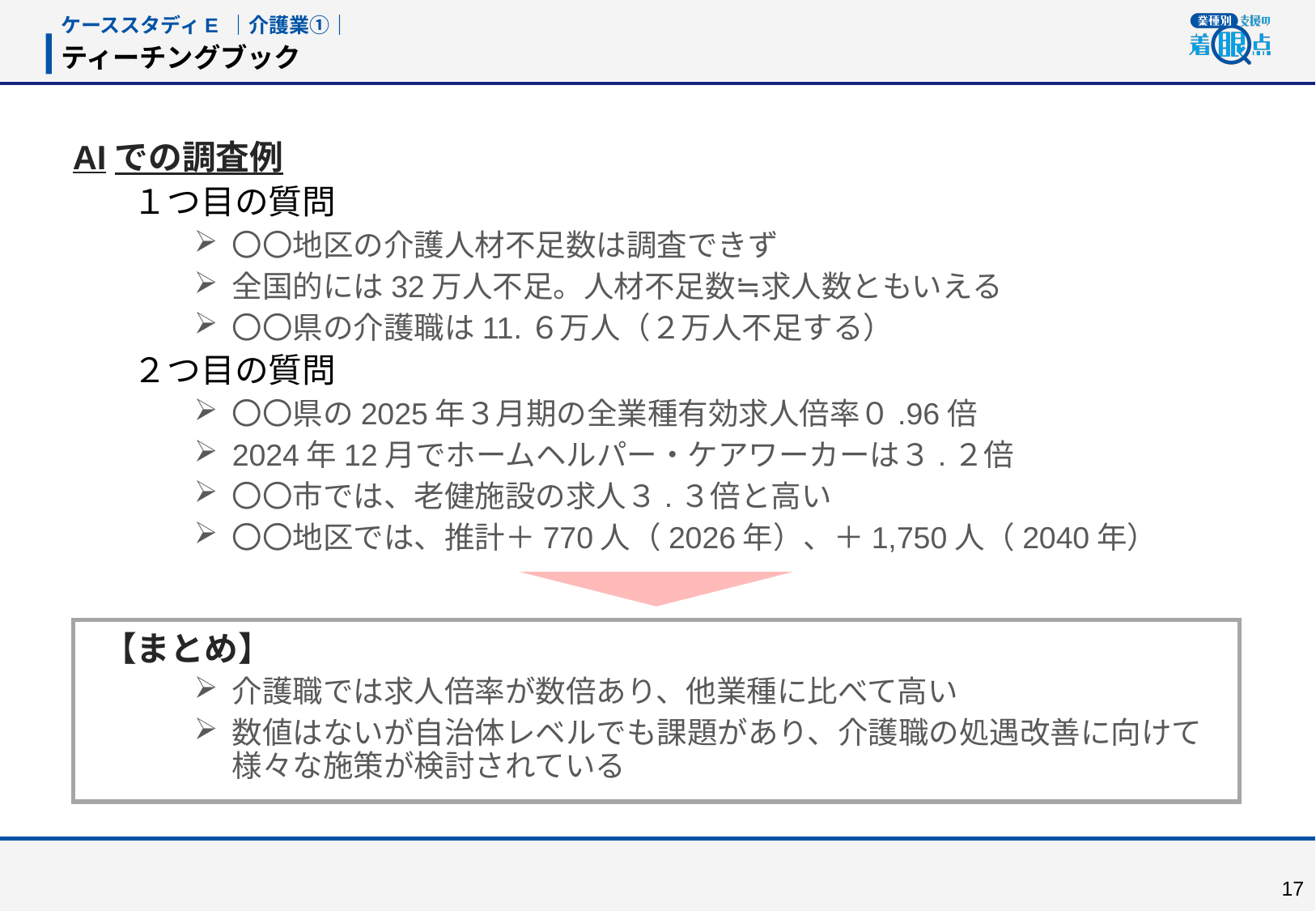

ケーススタディE ｜介護業①｜
ティーチングブック
AIでの調査例
１つ目の質問
〇〇地区の介護人材不足数は調査できず
全国的には32万人不足。人材不足数≒求人数ともいえる
〇〇県の介護職は11.６万人（２万人不足する）
２つ目の質問
〇〇県の2025年３月期の全業種有効求人倍率０.96倍
2024年12月でホームヘルパー・ケアワーカーは３.２倍
〇〇市では、老健施設の求人３.３倍と高い
〇〇地区では、推計＋770人（2026年）、＋1,750人（2040年）

　【まとめ】
介護職では求人倍率が数倍あり、他業種に比べて高い
数値はないが自治体レベルでも課題があり、介護職の処遇改善に向けて様々な施策が検討されている

17